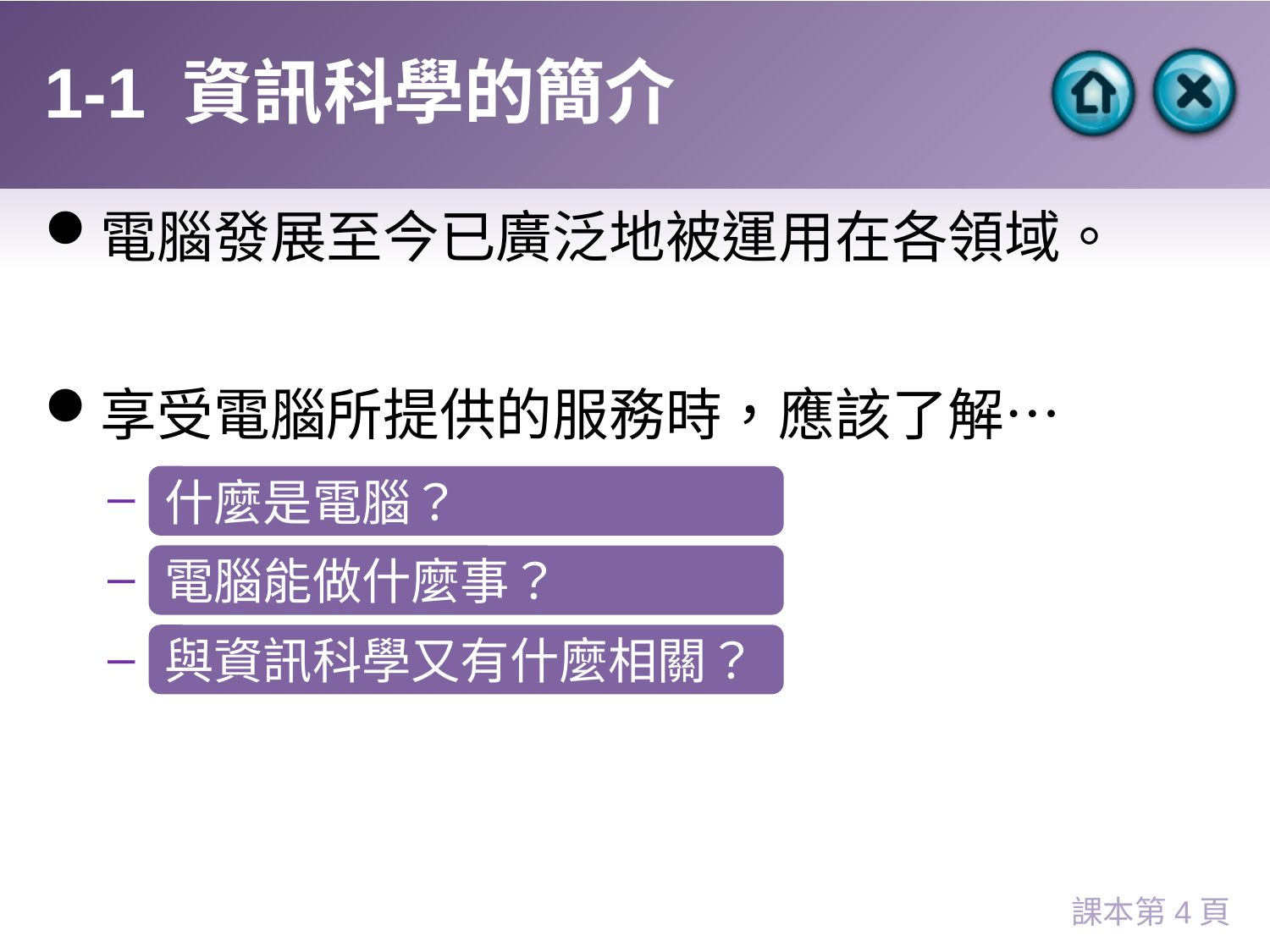

# 1-1 資訊科學的簡介
電腦發展至今已廣泛地被運用在各領域。

享受電腦所提供的服務時，應該了解…

什麼是電腦？
電腦能做什麼事？
與資訊科學又有什麼相關？
課本第4頁